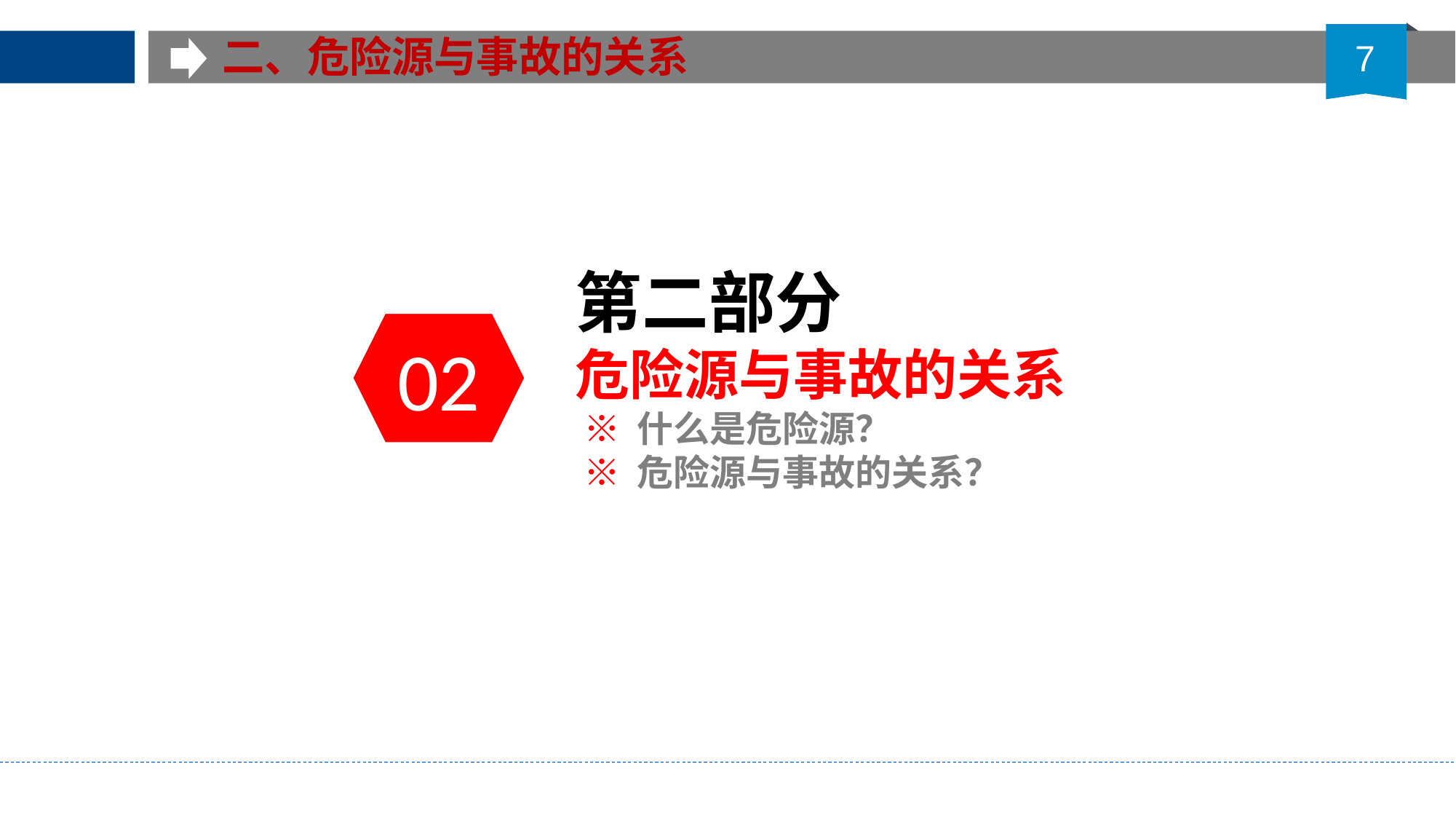

二、危险源与事故的关系
7
第二部分
危险源与事故的关系
 ※ 什么是危险源？
 ※ 危险源与事故的关系？

02